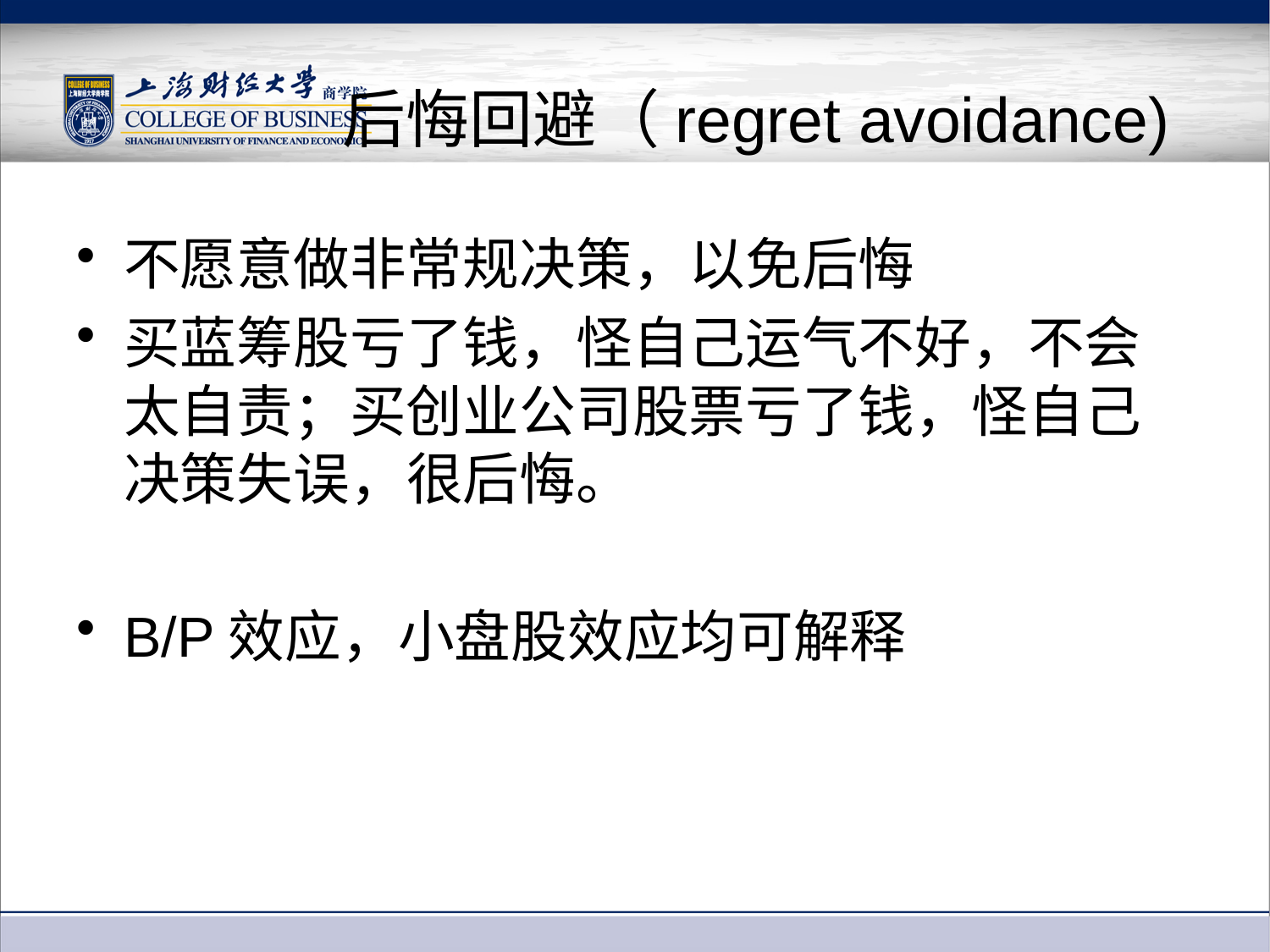

# 后悔回避（regret avoidance)
不愿意做非常规决策，以免后悔
买蓝筹股亏了钱，怪自己运气不好，不会太自责；买创业公司股票亏了钱，怪自己决策失误，很后悔。

B/P效应，小盘股效应均可解释